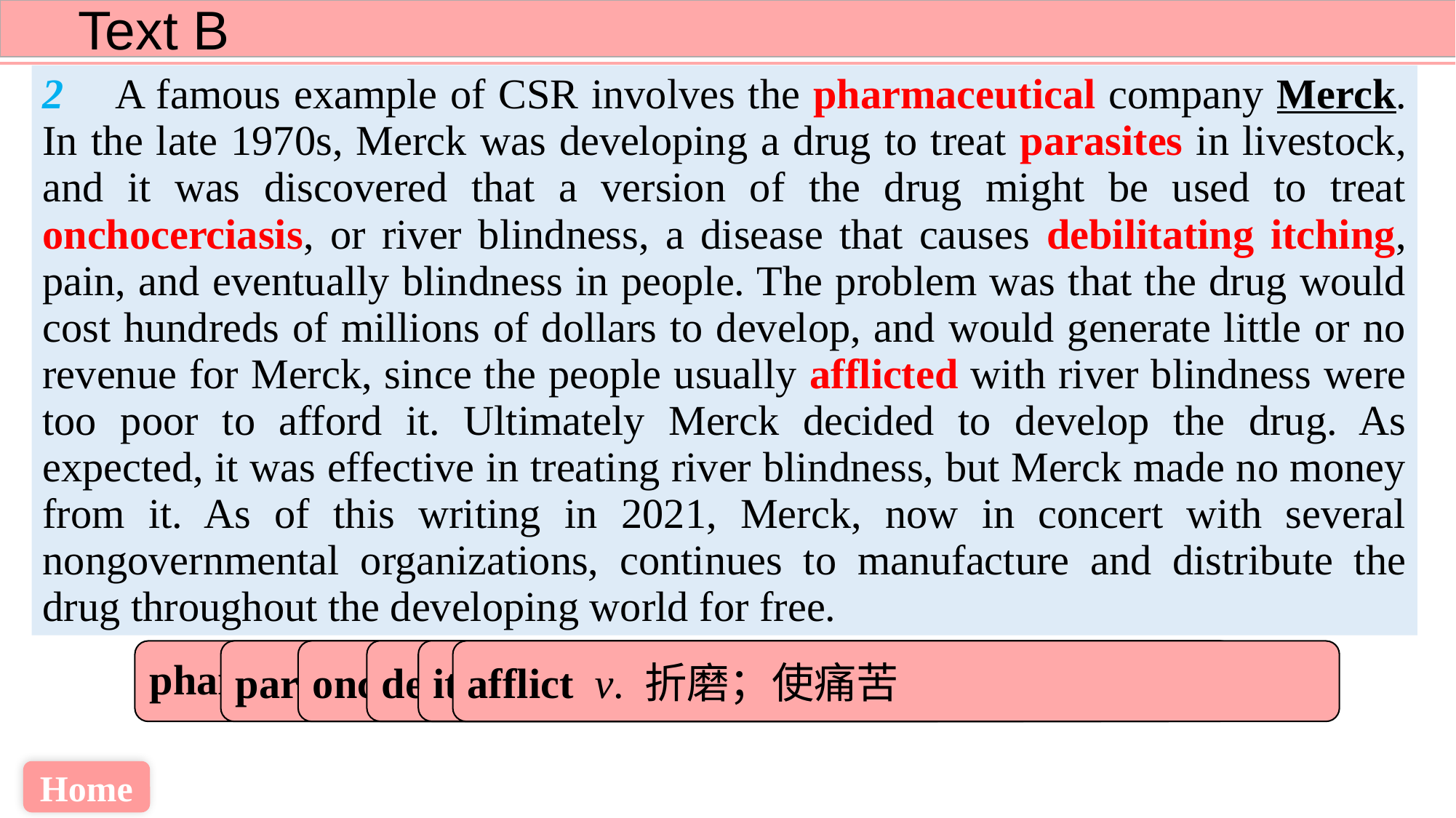

2    A famous example of CSR involves the pharmaceutical company Merck. In the late 1970s, Merck was developing a drug to treat parasites in livestock, and it was discovered that a version of the drug might be used to treat onchocerciasis, or river blindness, a disease that causes debilitating itching, pain, and eventually blindness in people. The problem was that the drug would cost hundreds of millions of dollars to develop, and would generate little or no revenue for Merck, since the people usually afflicted with river blindness were too poor to afford it. Ultimately Merck decided to develop the drug. As expected, it was effective in treating river blindness, but Merck made no money from it. As of this writing in 2021, Merck, now in concert with several nongovernmental organizations, continues to manufacture and distribute the drug throughout the developing world for free.

debilitating a. 使衰弱的
itching  n. 瘙痒
pharmaceutical  a. 制药的
parasite  n.寄生虫
onchocerciasis  n. [医]盘尾丝虫病
afflict  v. 折磨；使痛苦